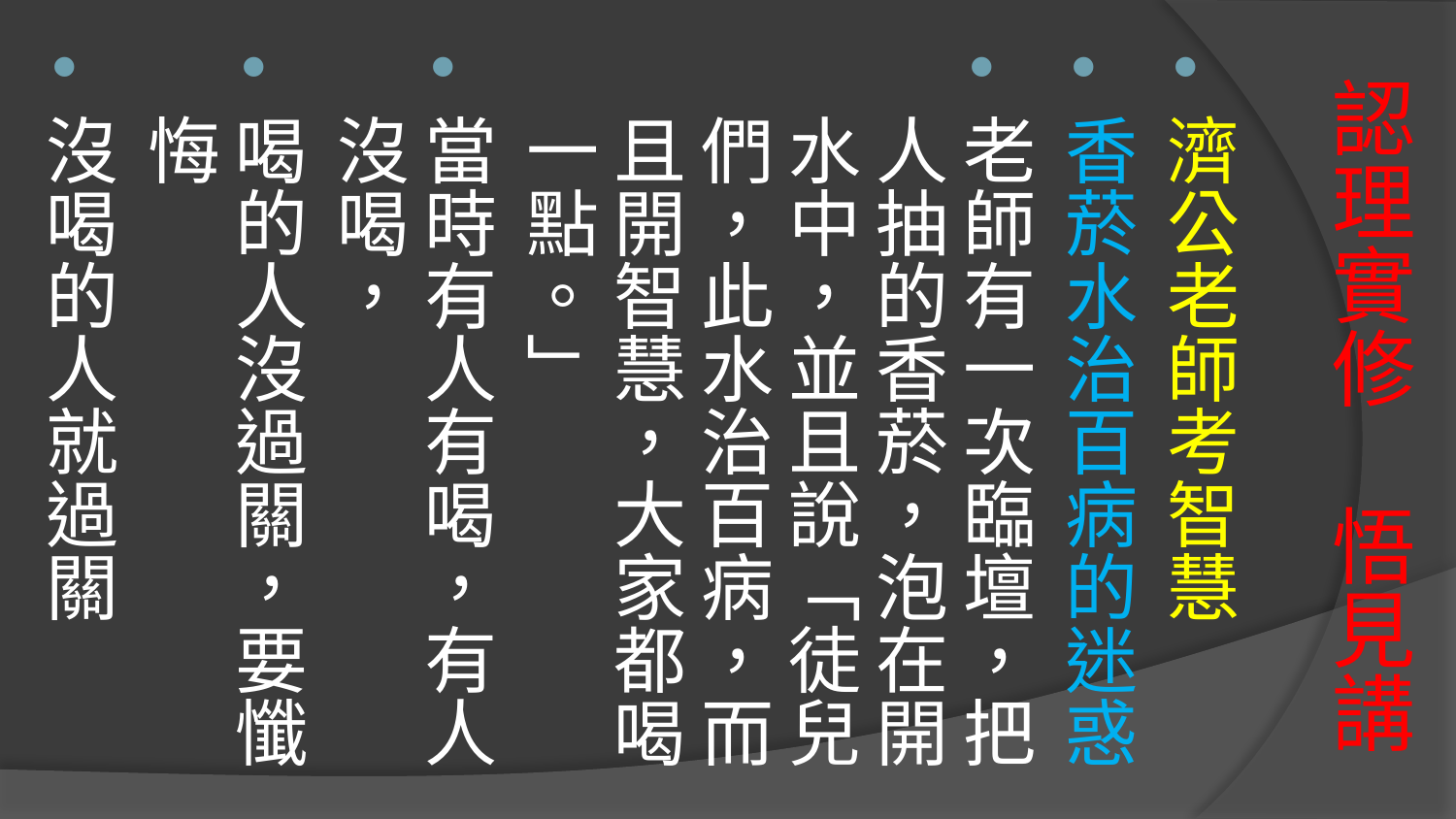

濟公老師考智慧
香菸水治百病的迷惑
老師有一次臨壇，把人抽的香菸，泡在開水中，並且說「徒兒們，此水治百病，而且開智慧，大家都喝一點。」
當時有人有喝，有人沒喝，
喝的人沒過關，要懺悔
沒喝的人就過關
# 認理實修     悟見講